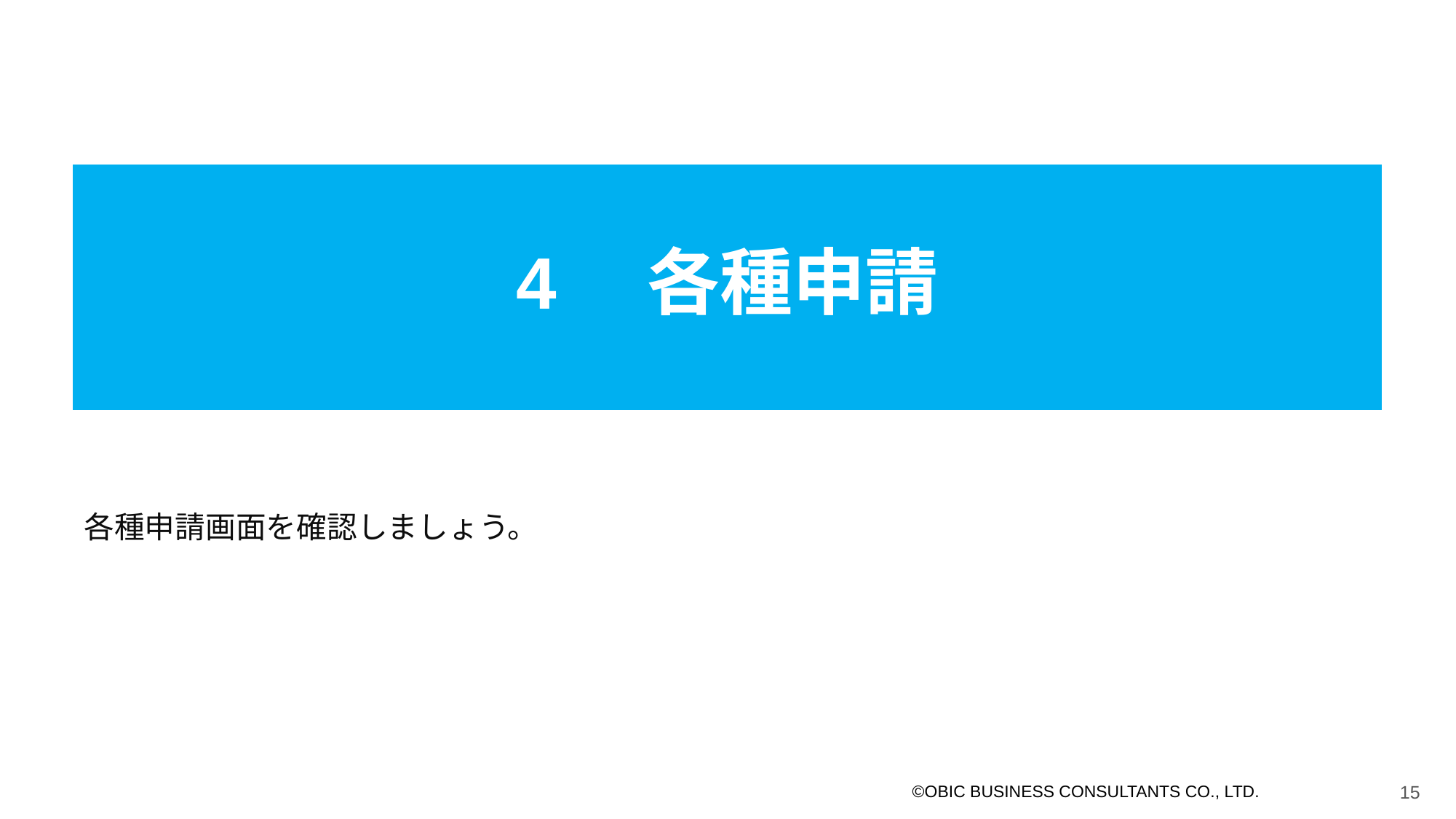

4　各種申請
各種申請画面を確認しましょう。
©OBIC BUSINESS CONSULTANTS CO., LTD.
15